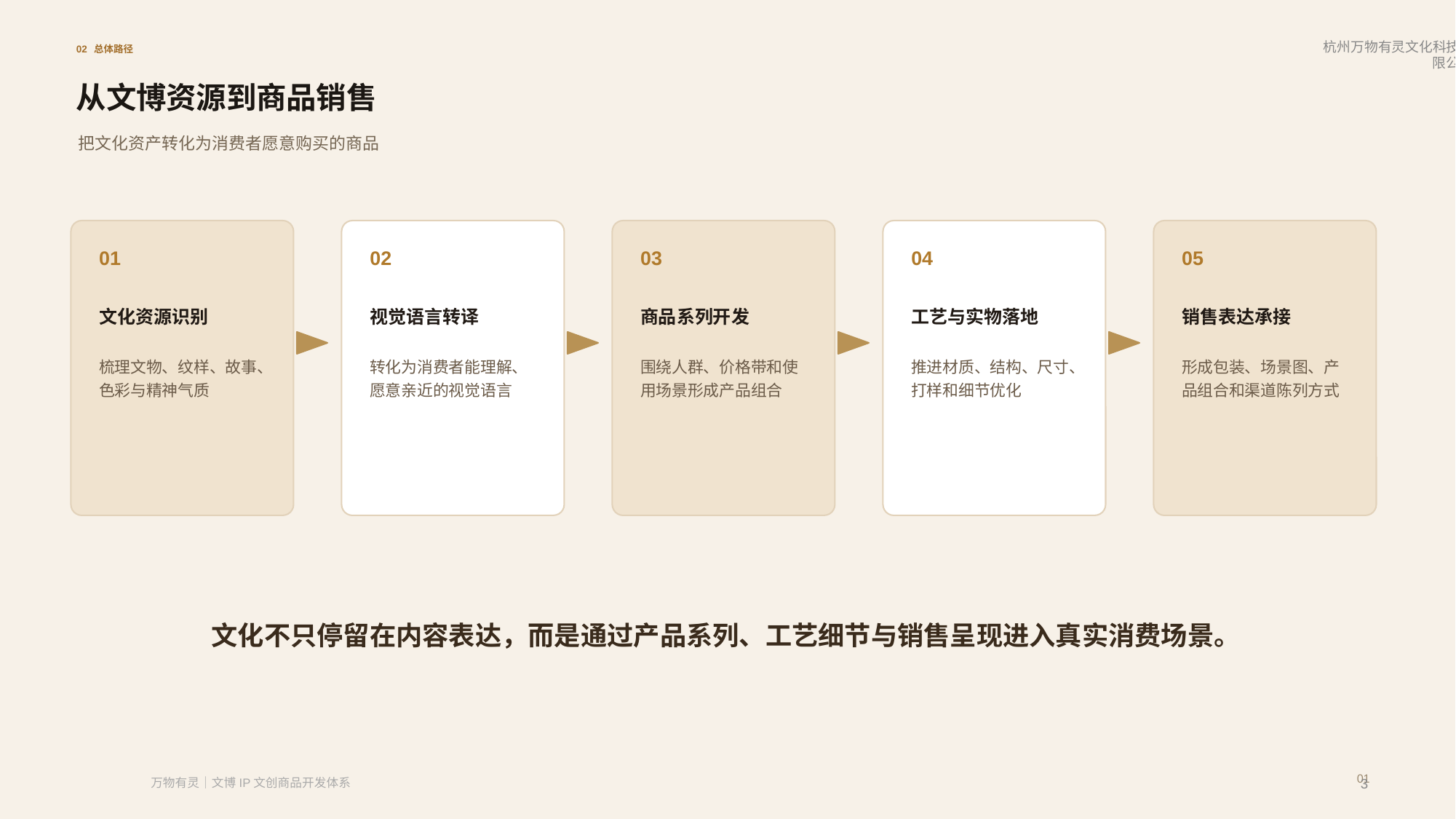

杭州万物有灵文化科技有限公司
02  总体路径
从文博资源到商品销售
把文化资产转化为消费者愿意购买的商品

01
02
03
04
05
文化资源识别
视觉语言转译
商品系列开发
工艺与实物落地
销售表达承接

梳理文物、纹样、故事、色彩与精神气质
转化为消费者能理解、愿意亲近的视觉语言
围绕人群、价格带和使用场景形成产品组合
推进材质、结构、尺寸、打样和细节优化
形成包装、场景图、产品组合和渠道陈列方式
文化不只停留在内容表达，而是通过产品系列、工艺细节与销售呈现进入真实消费场景。
01
万物有灵｜文博IP文创商品开发体系
3